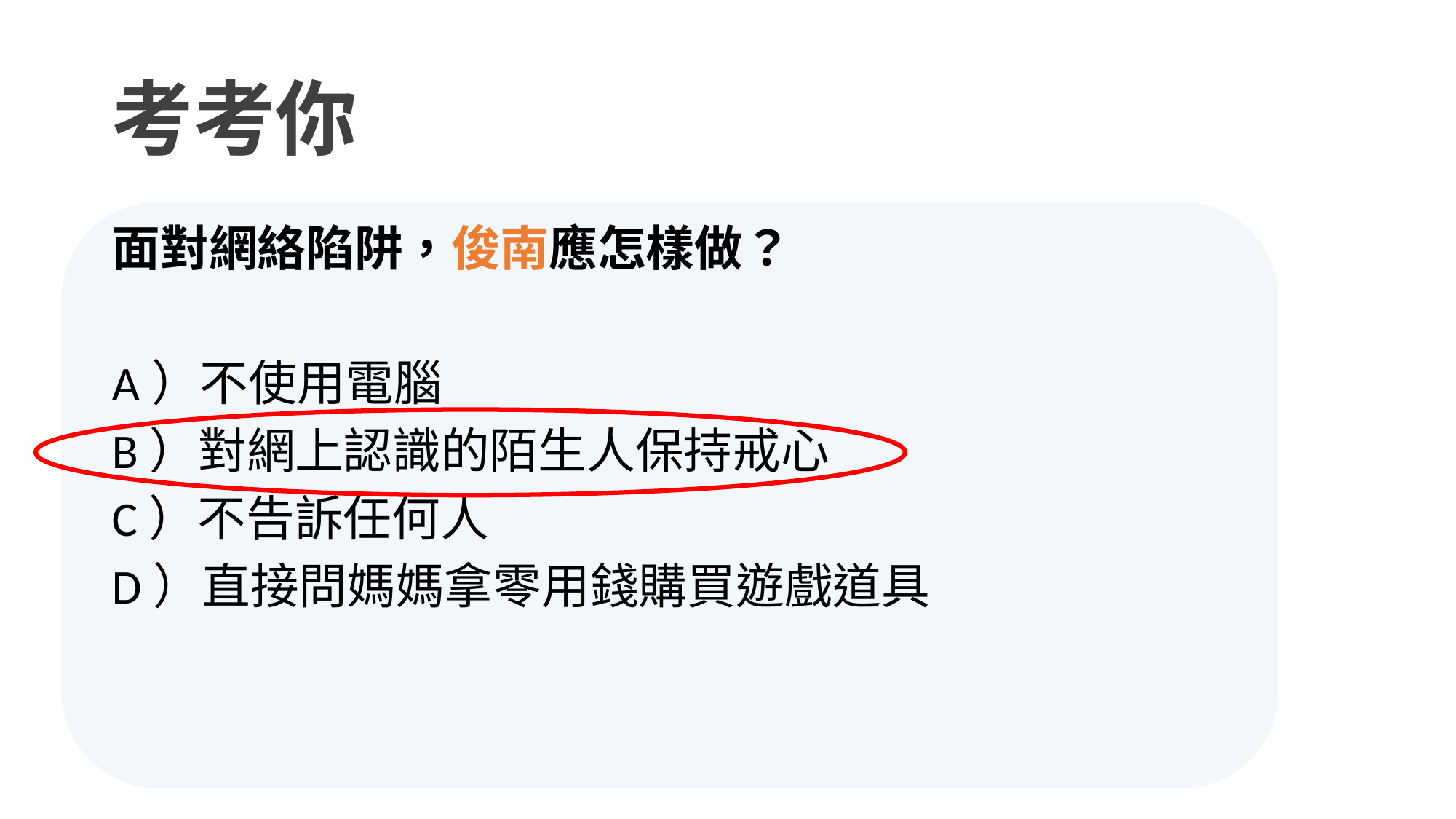

# 考考你

面對網絡陷阱，俊南應怎樣做？

A）不使用電腦
B）對網上認識的陌生人保持戒心
C）不告訴任何人
D）直接問媽媽拿零用錢購買遊戲道具